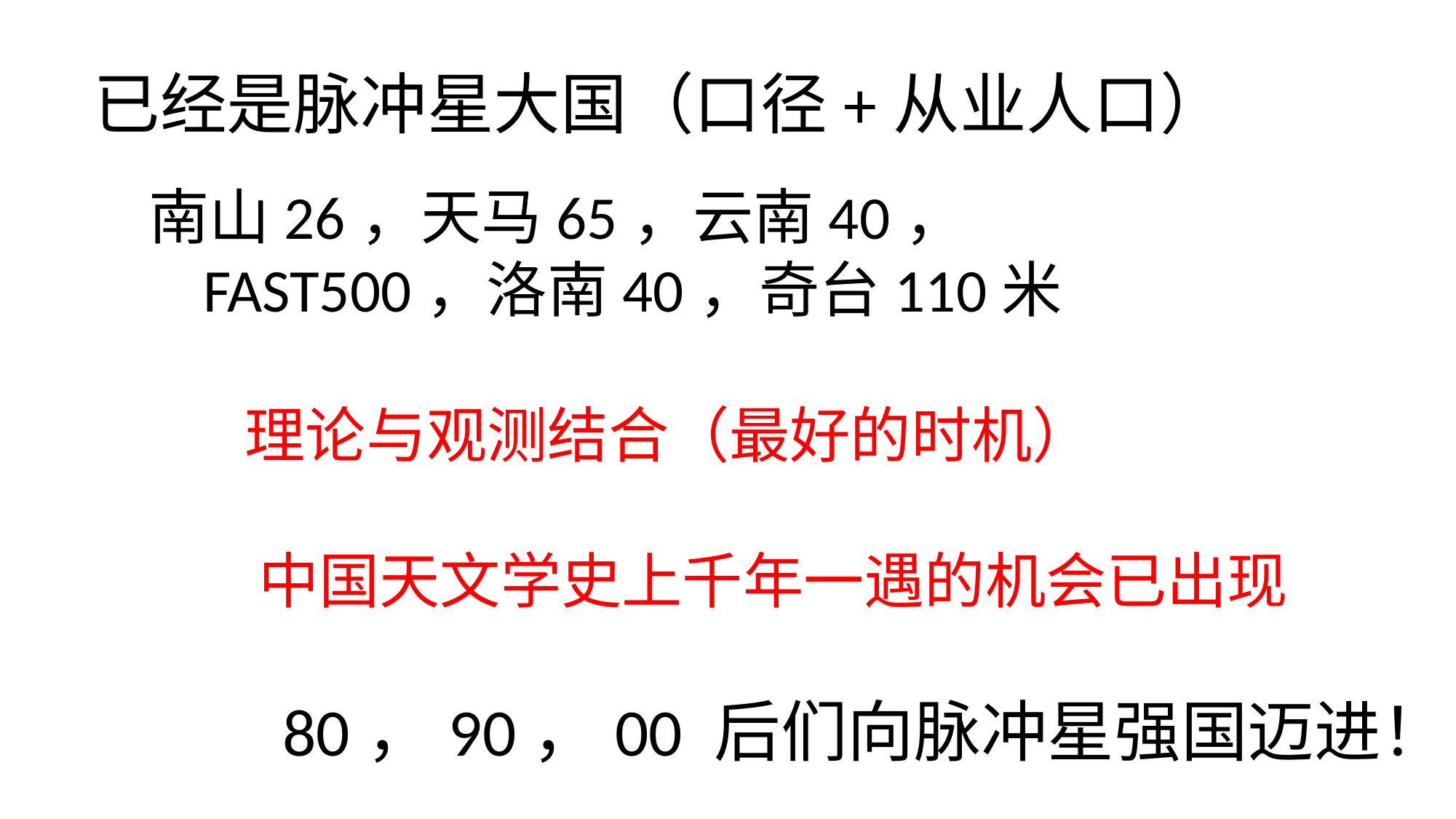

# 已经是脉冲星大国（口径+从业人口）
南山26，天马65，云南40，
    FAST500，洛南40，奇台110米

      理论与观测结合（最好的时机）

       中国天文学史上千年一遇的机会已出现
80，90，00 后们向脉冲星强国迈进！